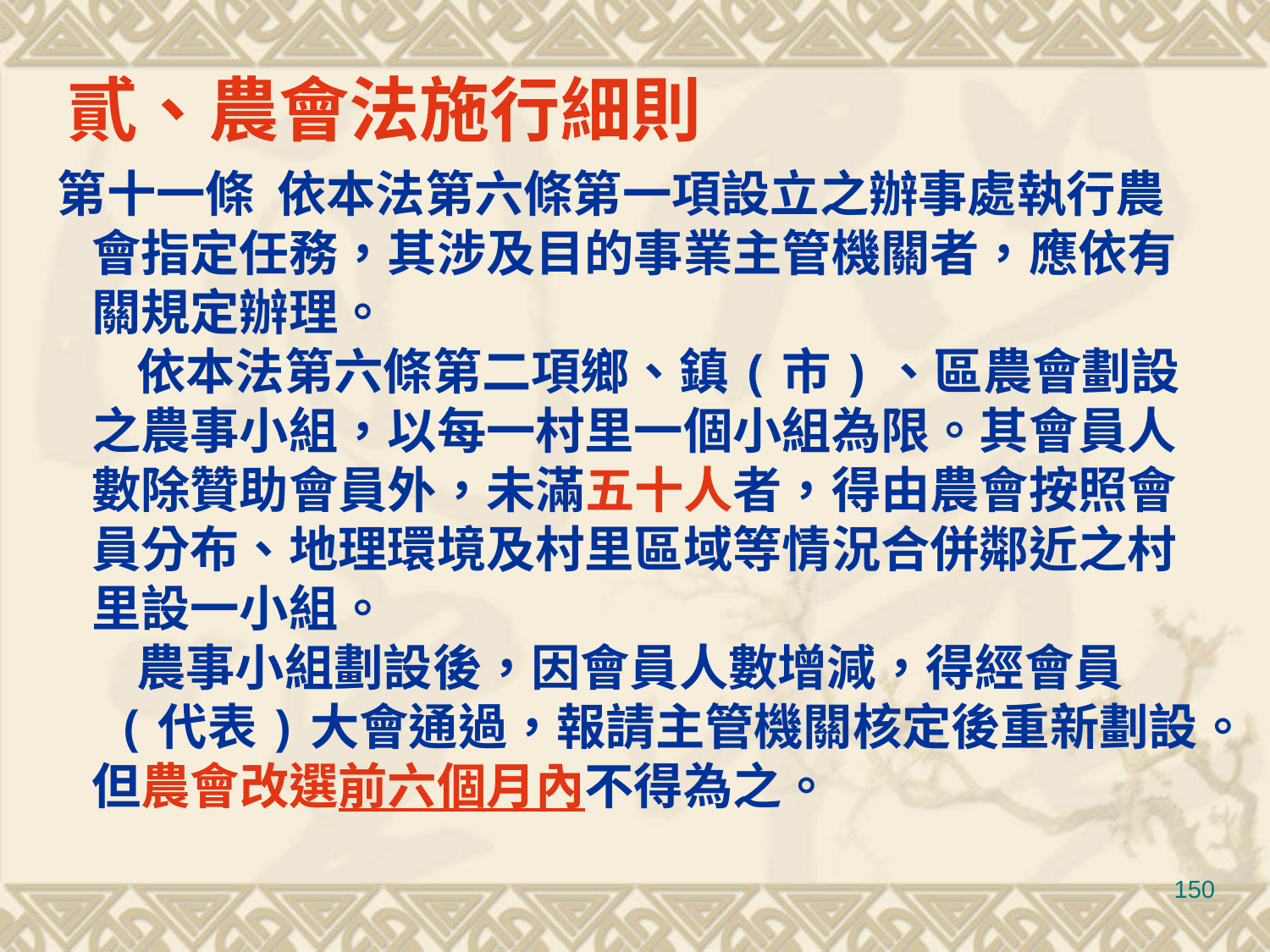

貳、農會法施行細則
第十一條  依本法第六條第一項設立之辦事處執行農
  會指定任務，其涉及目的事業主管機關者，應依有
  關規定辦理。
      依本法第六條第二項鄉、鎮(市)、區農會劃設
  之農事小組，以每一村里一個小組為限。其會員人
  數除贊助會員外，未滿五十人者，得由農會按照會
  員分布、地理環境及村里區域等情況合併鄰近之村
  里設一小組。
      農事小組劃設後，因會員人數增減，得經會員
  (代表)大會通過，報請主管機關核定後重新劃設。
  但農會改選前六個月內不得為之。
150